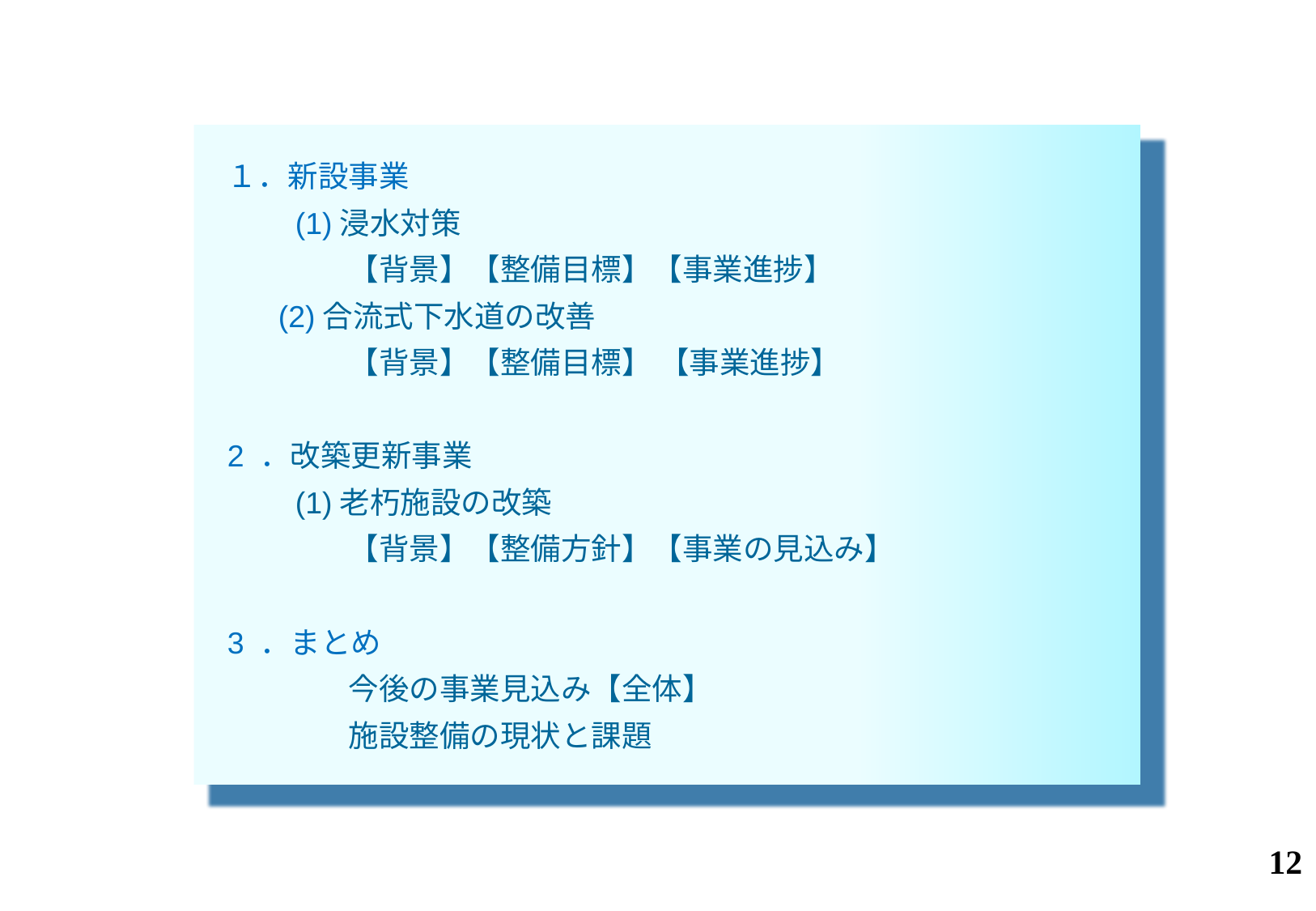

１．新設事業
　　(1)浸水対策
　　　　【背景】【整備目標】【事業進捗】
      (2)合流式下水道の改善
　　　　【背景】【整備目標】 【事業進捗】

2 ．改築更新事業
　　(1)老朽施設の改築
　　　　【背景】【整備方針】【事業の見込み】

3 ．まとめ
　　　　今後の事業見込み【全体】
　　　　施設整備の現状と課題
12